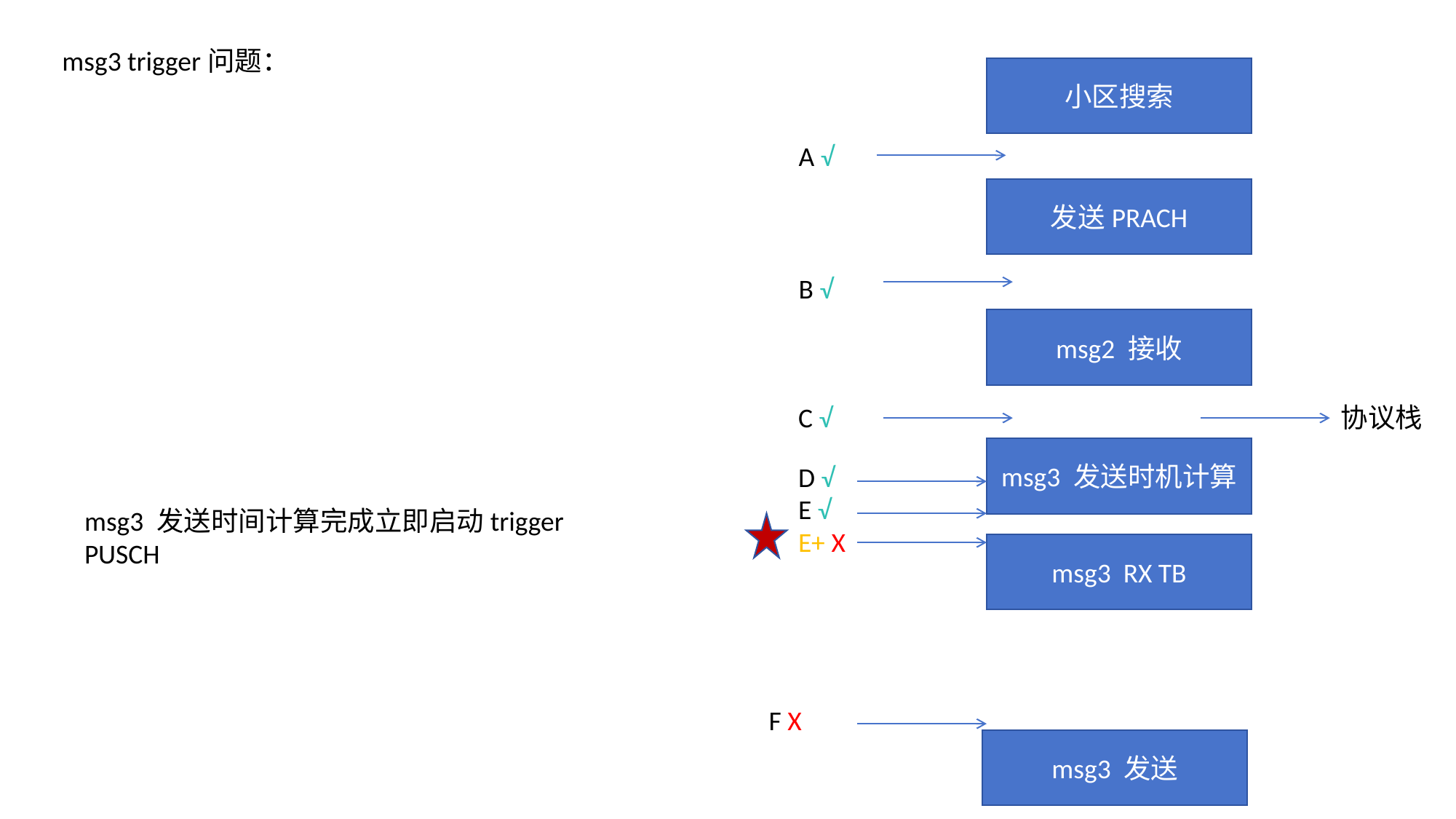

msg3 trigger问题：
小区搜索
A √
发送PRACH
B √
msg2 接收
C √
协议栈
msg3 发送时机计算
D √
E √
E+ X
msg3 发送时间计算完成立即启动trigger PUSCH

msg3  RX TB
F X
msg3 发送